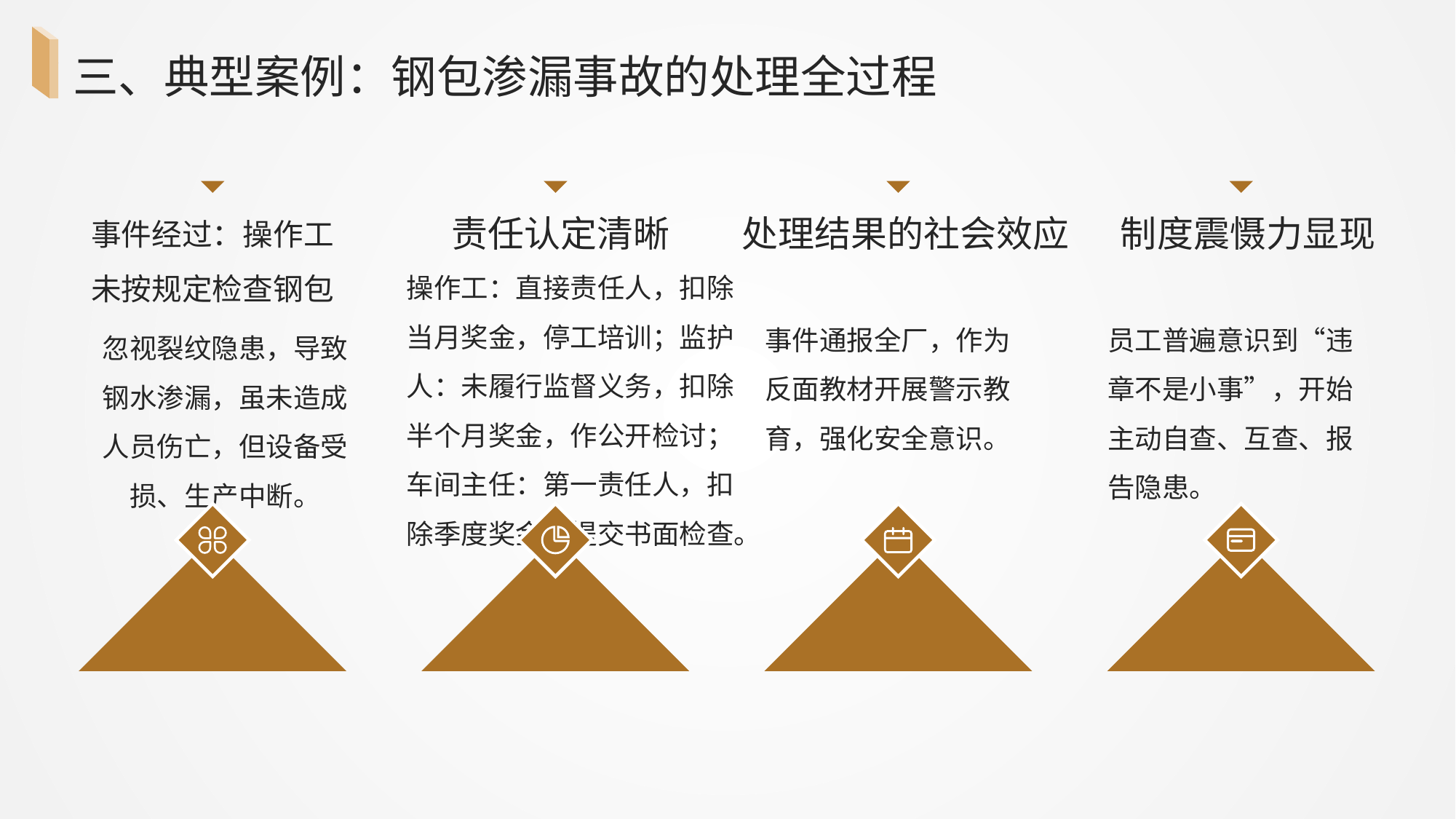

三、典型案例：钢包渗漏事故的处理全过程

责任认定清晰
制度震慑力显现
处理结果的社会效应
操作工：直接责任人，扣除当月奖金，停工培训；监护人：未履行监督义务，扣除半个月奖金，作公开检讨；车间主任：第一责任人，扣除季度奖金，提交书面检查。
事件经过：操作工未按规定检查钢包
事件通报全厂，作为反面教材开展警示教育，强化安全意识。
员工普遍意识到“违章不是小事”，开始主动自查、互查、报告隐患。
忽视裂纹隐患，导致钢水渗漏，虽未造成人员伤亡，但设备受损、生产中断。